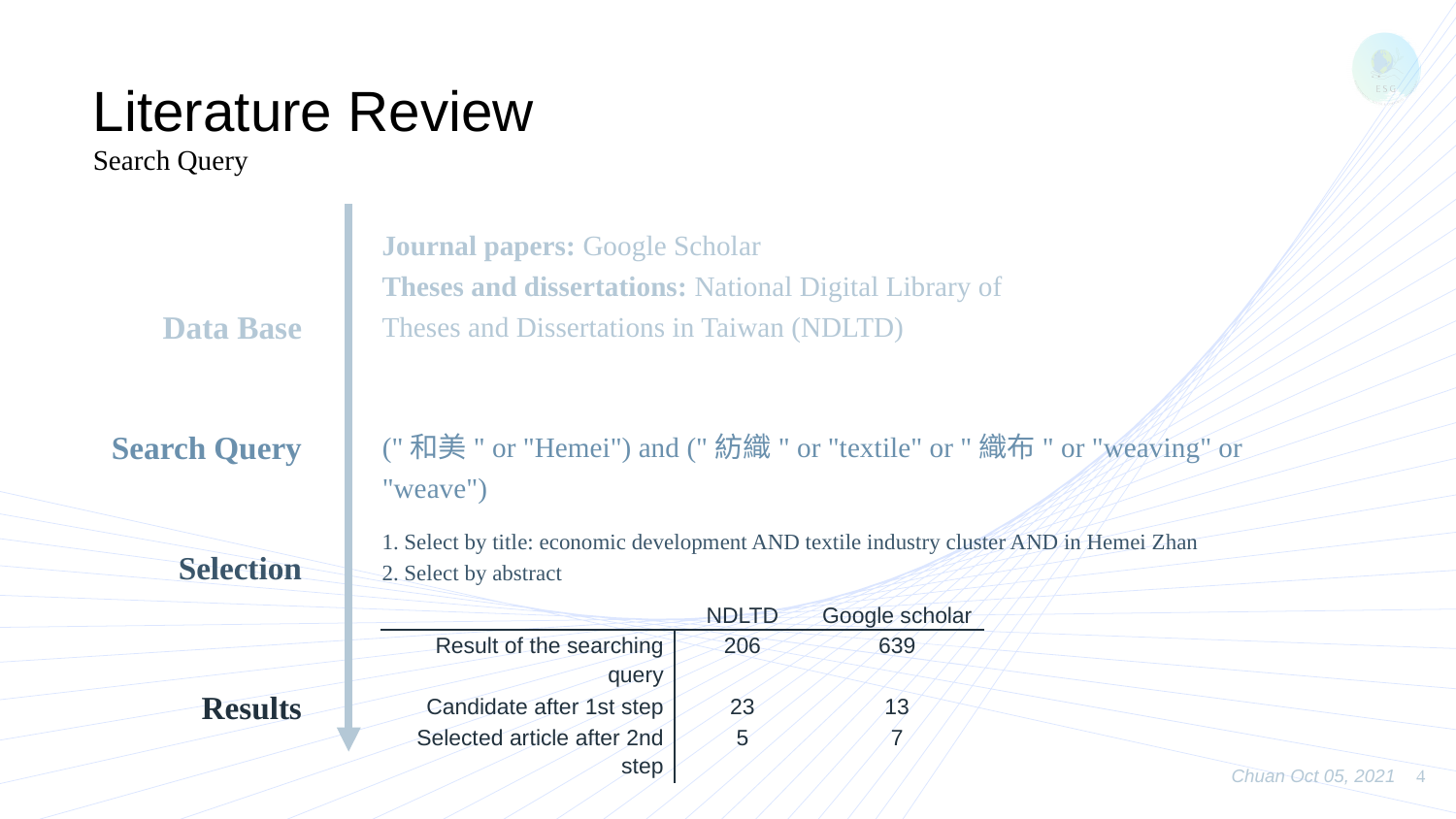

Literature Review
Search Query
Journal papers: Google Scholar
Theses and dissertations: National Digital Library of Theses and Dissertations in Taiwan (NDLTD)
Data Base
Search Query
("和美" or "Hemei") and ("紡織" or "textile" or "織布" or "weaving" or "weave")
1. Select by title: economic development AND textile industry cluster AND in Hemei Zhan
2. Select by abstract
Selection
|  | NDLTD | Google scholar |
| --- | --- | --- |
| Result of the searching query | 206 | 639 |
| Candidate after 1st step | 23 | 13 |
| Selected article after 2nd step | 5 | 7 |
Results
4